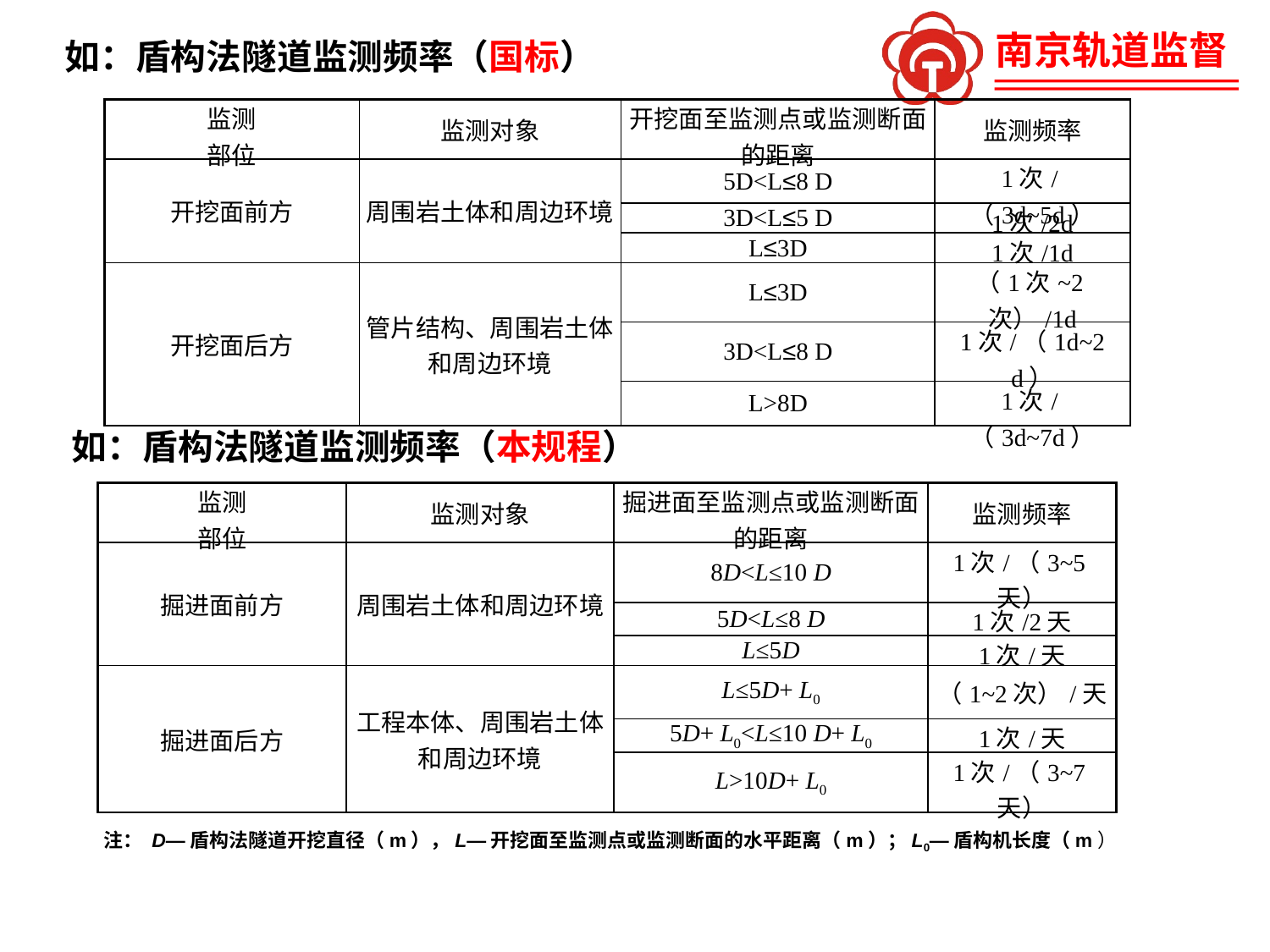

如：盾构法隧道监测频率（国标）
| 监测 部位 | 监测对象 | 开挖面至监测点或监测断面的距离 | 监测频率 |
| --- | --- | --- | --- |
| 开挖面前方 | 周围岩土体和周边环境 | 5D<L≤8 D | 1次/（3d~5d） |
|  |  | 3D<L≤5 D | 1次/2d |
|  |  | L≤3D | 1次/1d |
| 开挖面后方 | 管片结构、周围岩土体和周边环境 | L≤3D | （1次~2次）/1d |
|  |  | 3D<L≤8 D | 1次/（1d~2 d） |
|  |  | L>8D | 1次/（3d~7d） |
如：盾构法隧道监测频率（本规程）
| 监测 部位 | 监测对象 | 掘进面至监测点或监测断面的距离 | 监测频率 |
| --- | --- | --- | --- |
| 掘进面前方 | 周围岩土体和周边环境 | 8D<L≤10 D | 1次/（3~5天） |
|  |  | 5D<L≤8 D | 1次/2天 |
|  |  | L≤5D | 1次/天 |
| 掘进面后方 | 工程本体、周围岩土体和周边环境 | L≤5D+ L0 | （1~2次）/天 |
|  |  | 5D+ L0<L≤10 D+ L0 | 1次/天 |
|  |  | L>10D+ L0 | 1次/（3~7天） |
注： D—盾构法隧道开挖直径（m），L—开挖面至监测点或监测断面的水平距离（m）；L0—盾构机长度（m）